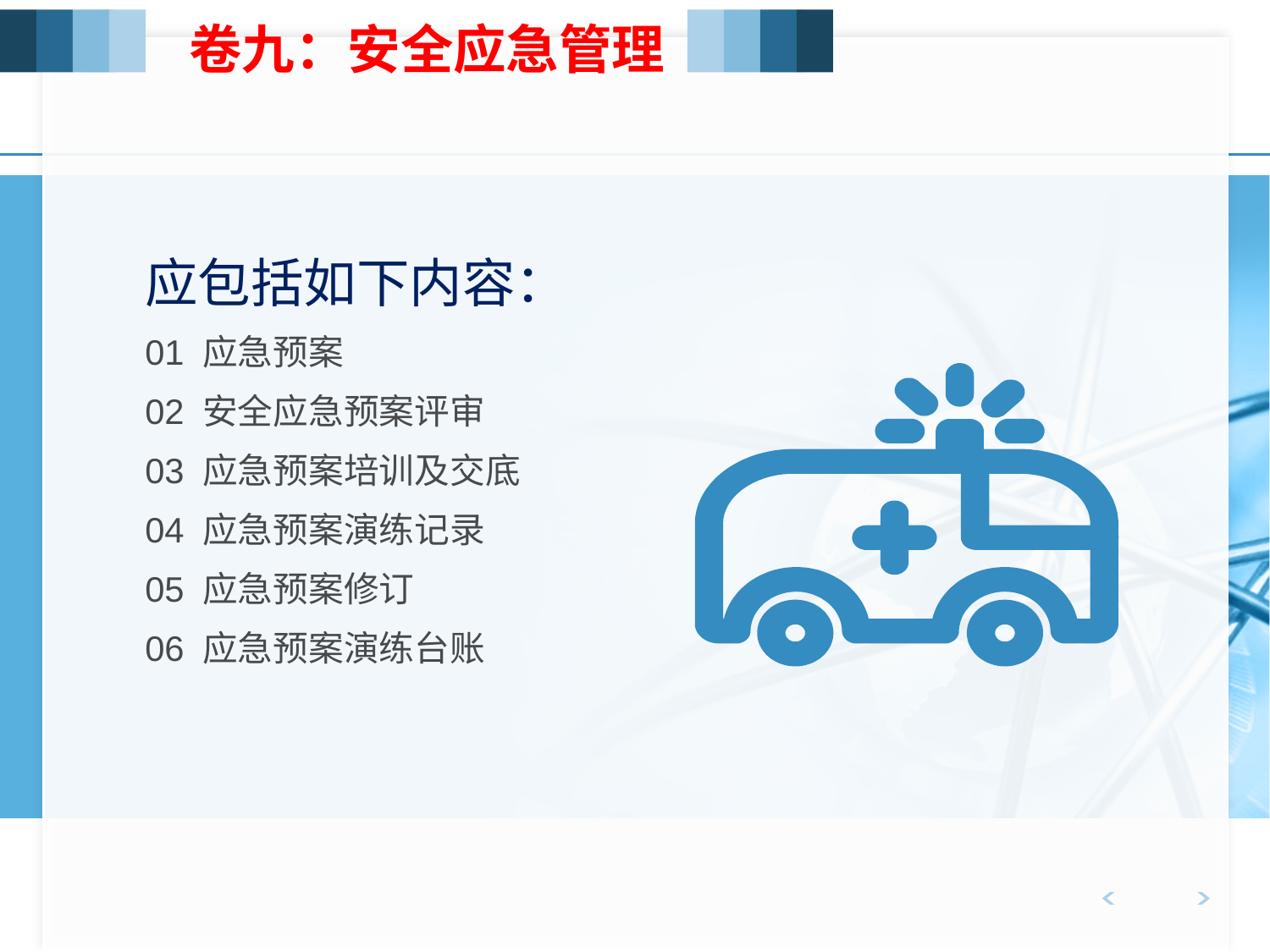

卷九：安全应急管理

应包括如下内容：
01 应急预案
02 安全应急预案评审
03 应急预案培训及交底
04 应急预案演练记录
05 应急预案修订
06 应急预案演练台账